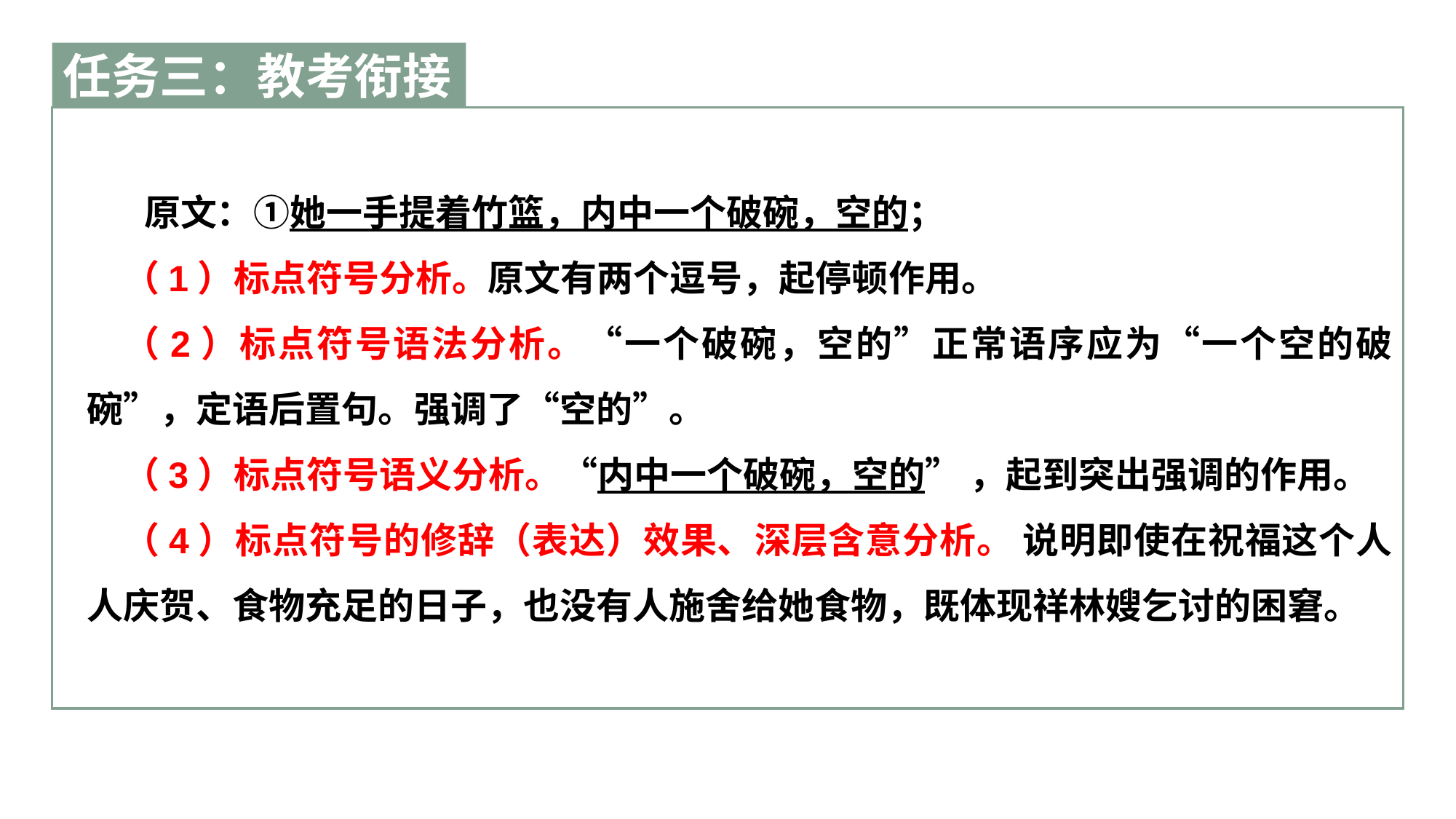

任务三：教考衔接

  原文：①她一手提着竹篮，内中一个破碗，空的；
（1）标点符号分析。原文有两个逗号，起停顿作用。
（2）标点符号语法分析。“一个破碗，空的”正常语序应为“一个空的破碗”，定语后置句。强调了“空的”。
（3）标点符号语义分析。“内中一个破碗，空的” ，起到突出强调的作用。
（4）标点符号的修辞（表达）效果、深层含意分析。 说明即使在祝福这个人人庆贺、食物充足的日子，也没有人施舍给她食物，既体现祥林嫂乞讨的困窘。

点击输入文本信息，简要陈述文本信息，字体大小可调节。点击输入文本信息，简要陈述文本信息，字体大小可调节。
点击输入文本信息，简要陈述文本信息，字体大小可调节。点击输入文本信息，简要陈述文本信息，字体大小可调节。